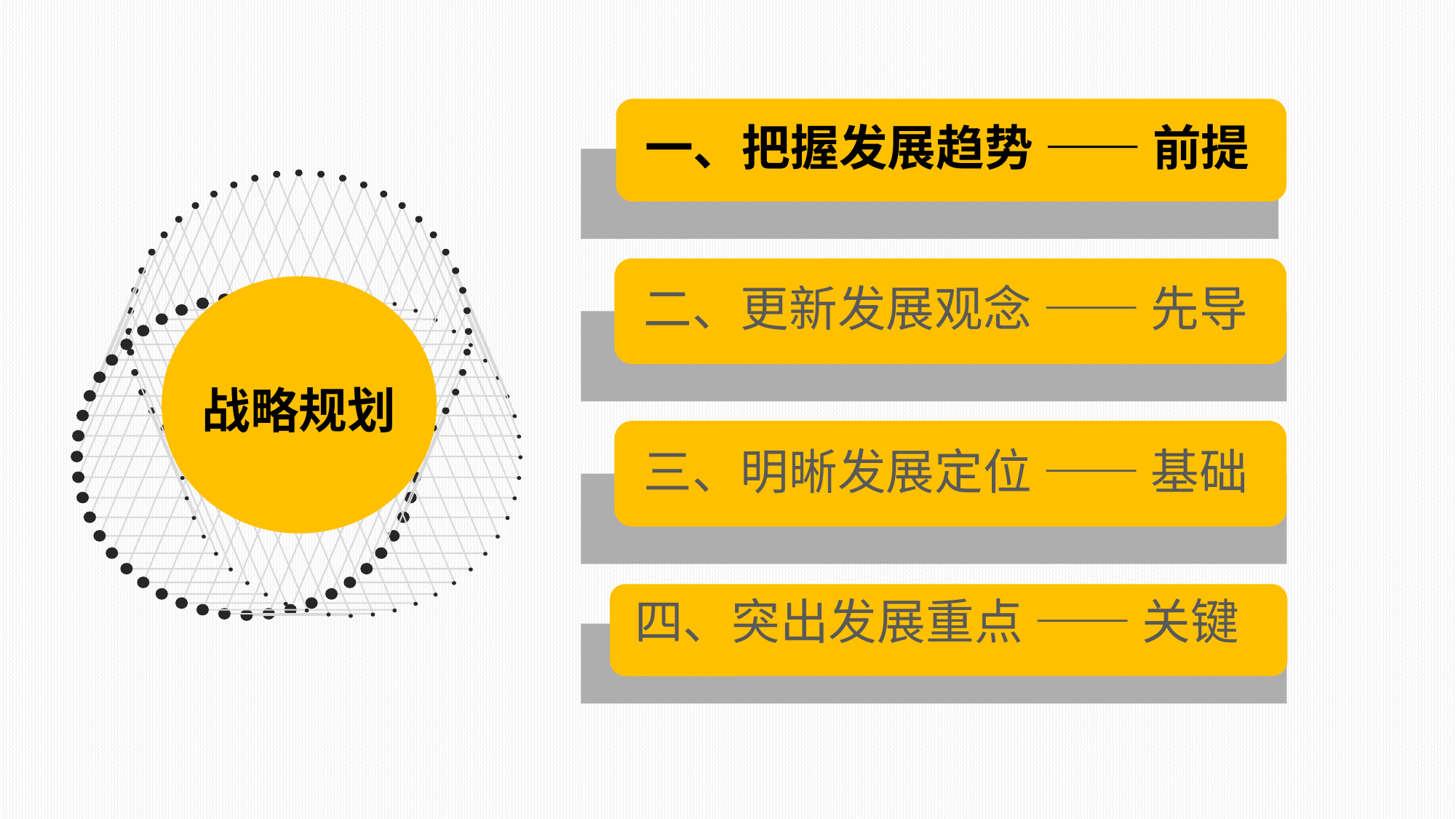

一、把握发展趋势 —— 前提

二、更新发展观念 —— 先导

三、明晰发展定位 —— 基础
战略规划
四、突出发展重点 —— 关键